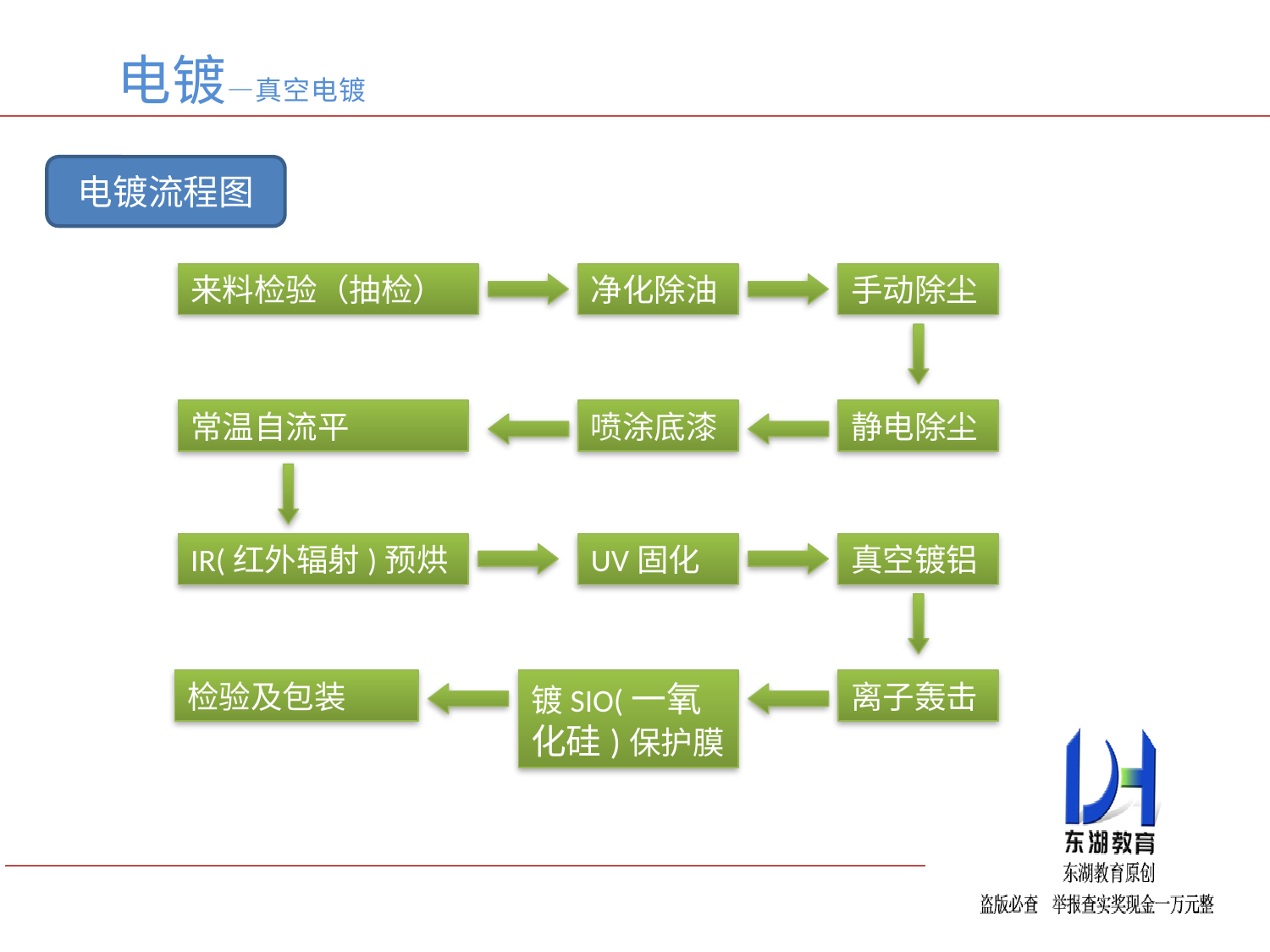

电镀—真空电镀

电镀流程图
来料检验（抽检）
净化除油
手动除尘

常温自流平
喷涂底漆
静电除尘

IR(红外辐射)预烘
UV固化
真空镀铝

检验及包装
镀SIO(一氧化硅)保护膜
离子轰击